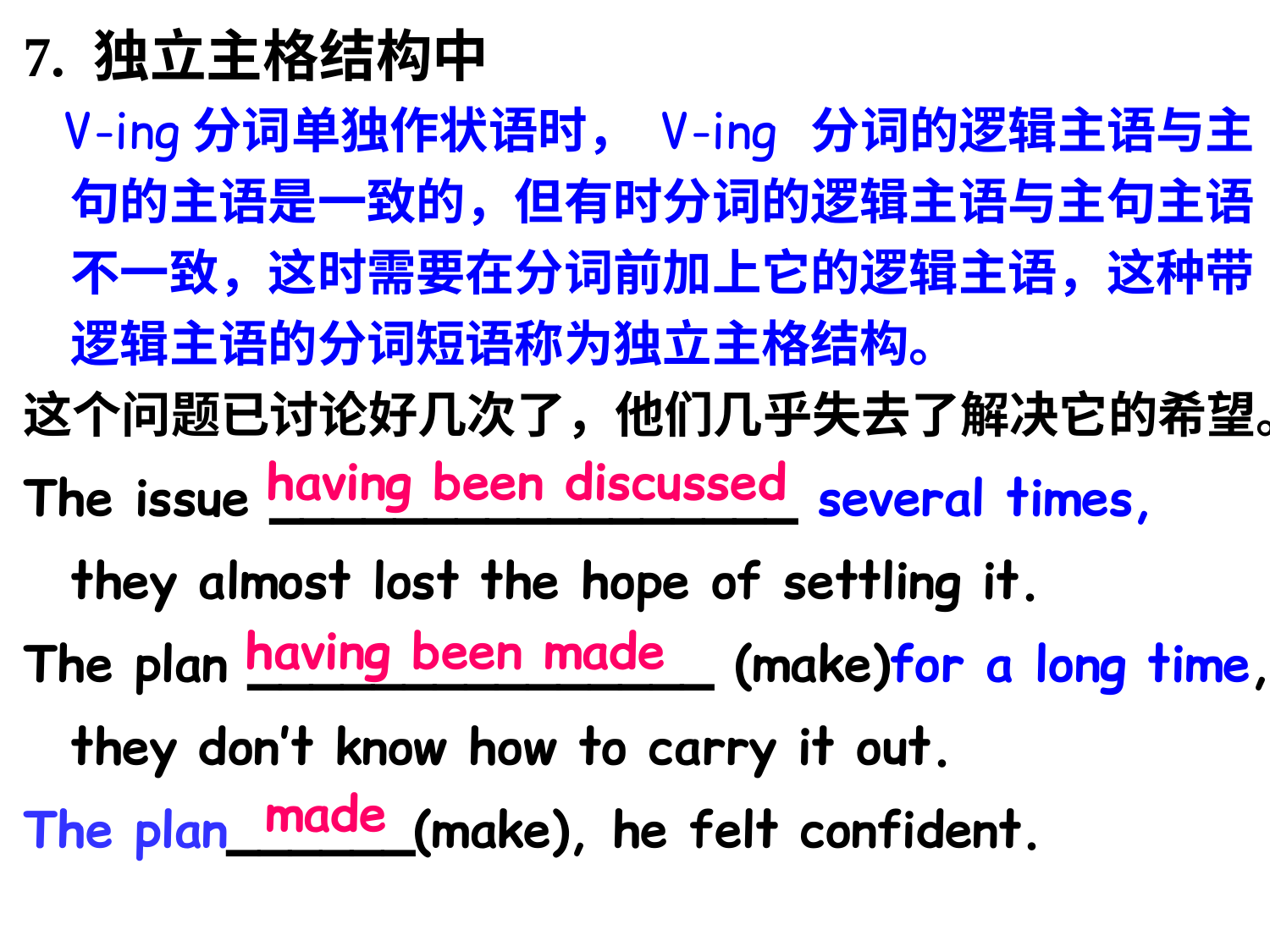

7. 独立主格结构中
   V-ing分词单独作状语时， V-ing 分词的逻辑主语与主句的主语是一致的，但有时分词的逻辑主语与主句主语不一致，这时需要在分词前加上它的逻辑主语，这种带逻辑主语的分词短语称为独立主格结构。
这个问题已讨论好几次了，他们几乎失去了解决它的希望。
The issue _________________ several times, they almost lost the hope of settling it.
The plan _______________ (make)for a long time, they don’t know how to carry it out.
The plan______(make), he felt confident.

having been discussed
having been made
made